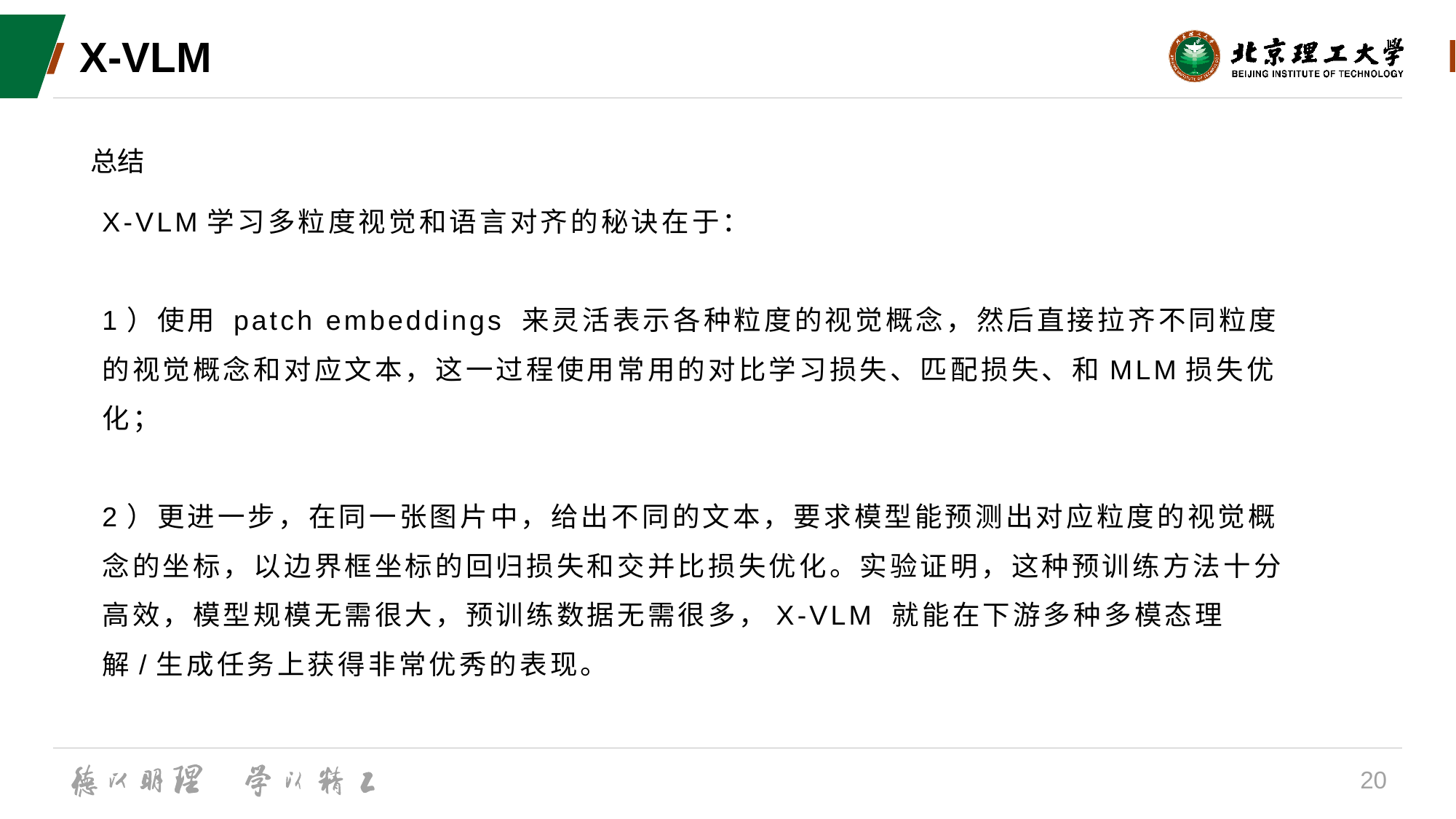

# X-VLM
总结
X-VLM学习多粒度视觉和语言对齐的秘诀在于：

1）使用 patch embeddings 来灵活表示各种粒度的视觉概念，然后直接拉齐不同粒度的视觉概念和对应文本，这一过程使用常用的对比学习损失、匹配损失、和MLM损失优化；

2）更进一步，在同一张图片中，给出不同的文本，要求模型能预测出对应粒度的视觉概念的坐标，以边界框坐标的回归损失和交并比损失优化。实验证明，这种预训练方法十分高效，模型规模无需很大，预训练数据无需很多，X-VLM 就能在下游多种多模态理解/生成任务上获得非常优秀的表现。